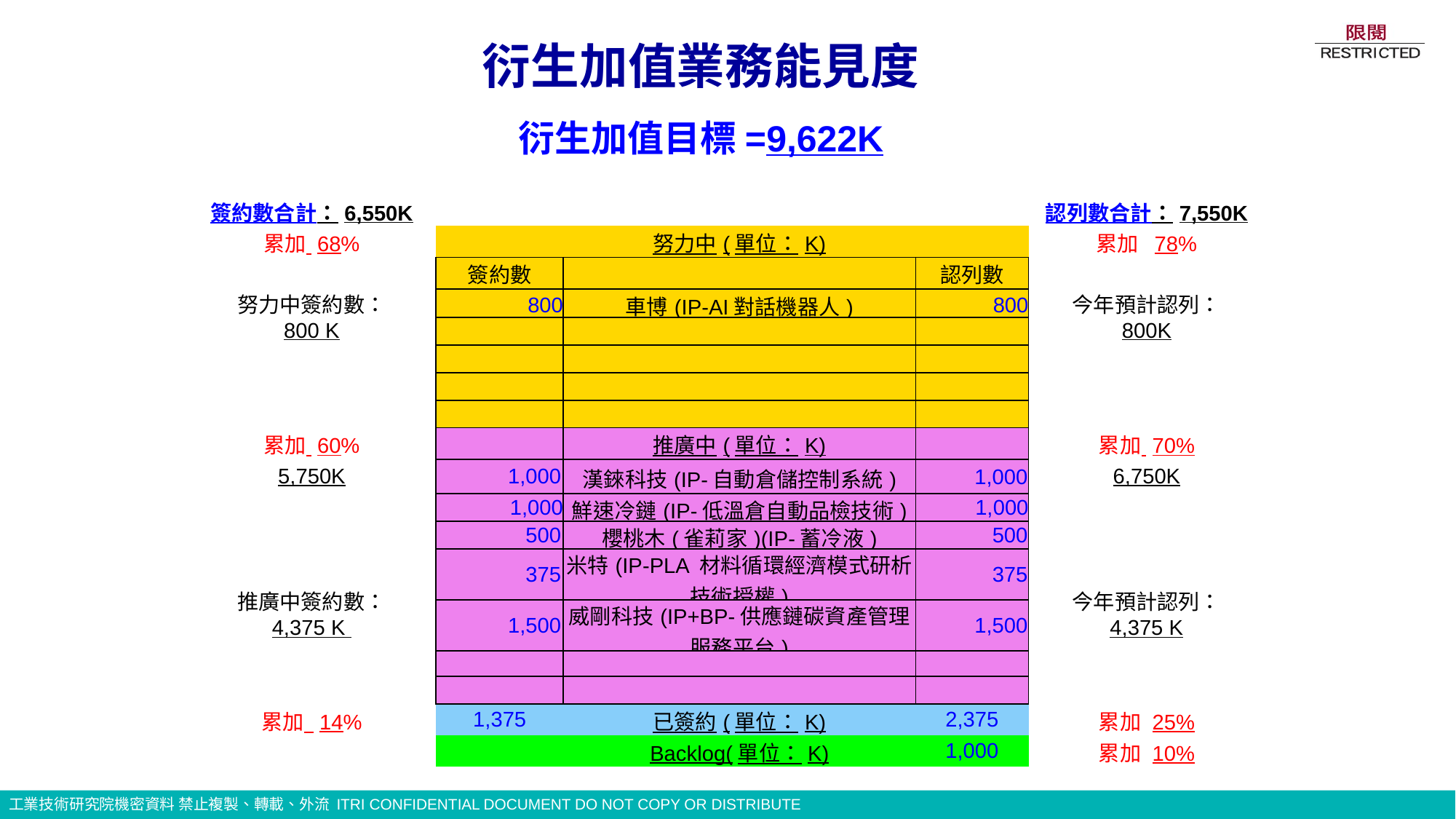

衍生加值業務能見度
衍生加值目標=9,622K
| 簽約數合計：6,550K |  |  |  | 認列數合計：7,550K |
| --- | --- | --- | --- | --- |
| 累加 68% |  | 努力中(單位：K) |  | 累加 78% |
| 努力中簽約數： 800 K | 簽約數 |  | 認列數 | 今年預計認列： 800K |
|  | 800 | 車博(IP-AI對話機器人) | 800 |  |
|  |  |  |  |  |
|  |  |  |  |  |
|  |  |  |  |  |
|  |  |  |  |  |
| 累加 60% |  | 推廣中(單位：K) |  | 累加 70% |
| 5,750K | 1,000 | 漢錸科技(IP-自動倉儲控制系統) | 1,000 | 6,750K |
|  | 1,000 | 鮮速冷鏈(IP-低溫倉自動品檢技術) | 1,000 |  |
| 推廣中簽約數： 4,375 K | 500 | 櫻桃木(雀莉家)(IP-蓄冷液) | 500 | 今年預計認列： 4,375 K |
|  | 375 | 米特(IP-PLA 材料循環經濟模式研析技術授權) | 375 |  |
|  | 1,500 | 威剛科技(IP+BP-供應鏈碳資產管理服務平台) | 1,500 |  |
|  |  |  |  |  |
|  |  |  |  |  |
| 累加 14% | 1,375 | 已簽約(單位：K) | 2,375 | 累加 25% |
|  |  | Backlog(單位：K) | 1,000 | 累加 10% |